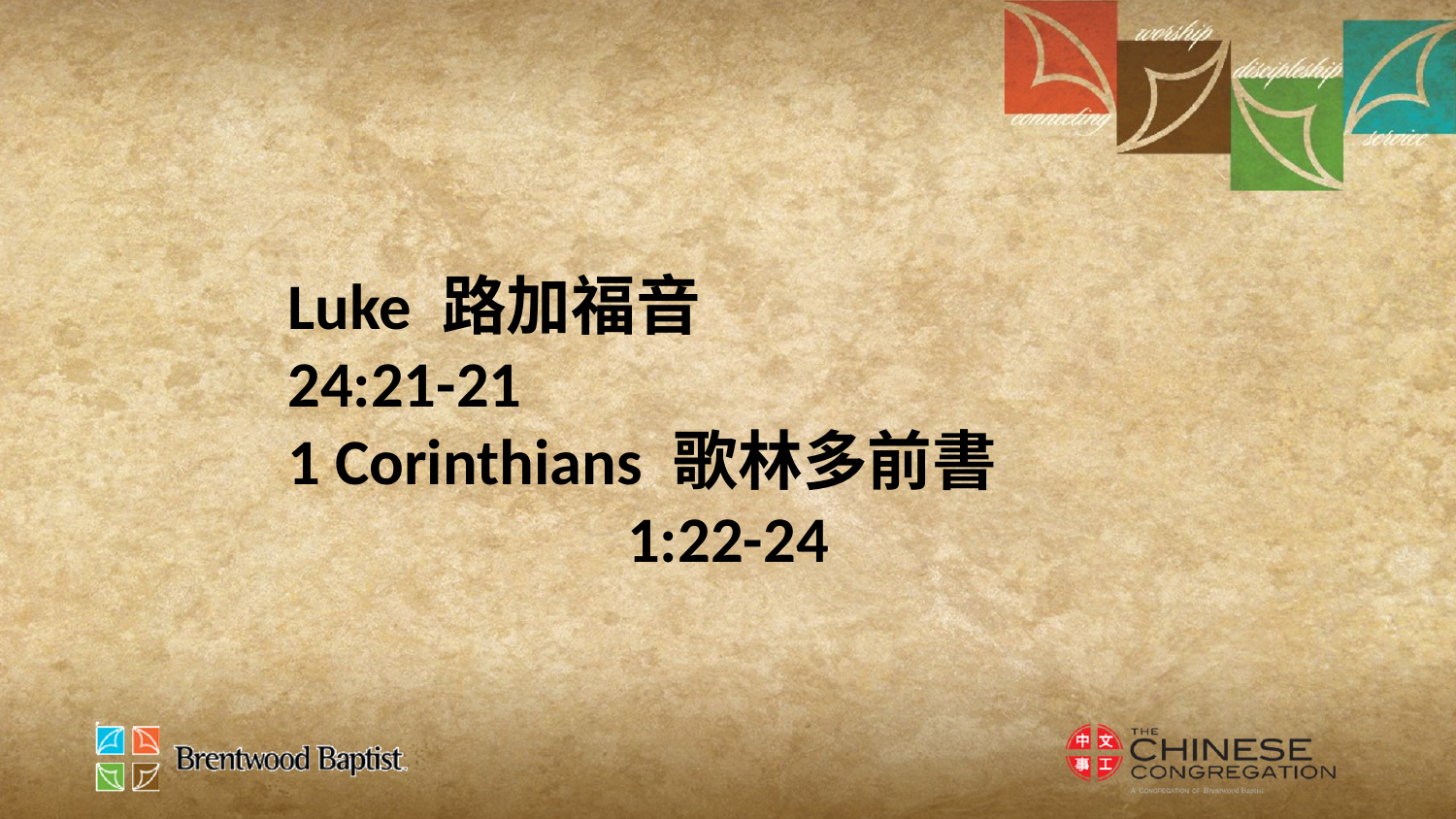

Luke 路加福音
24:21-21
1 Corinthians 歌林多前書
1:22-24